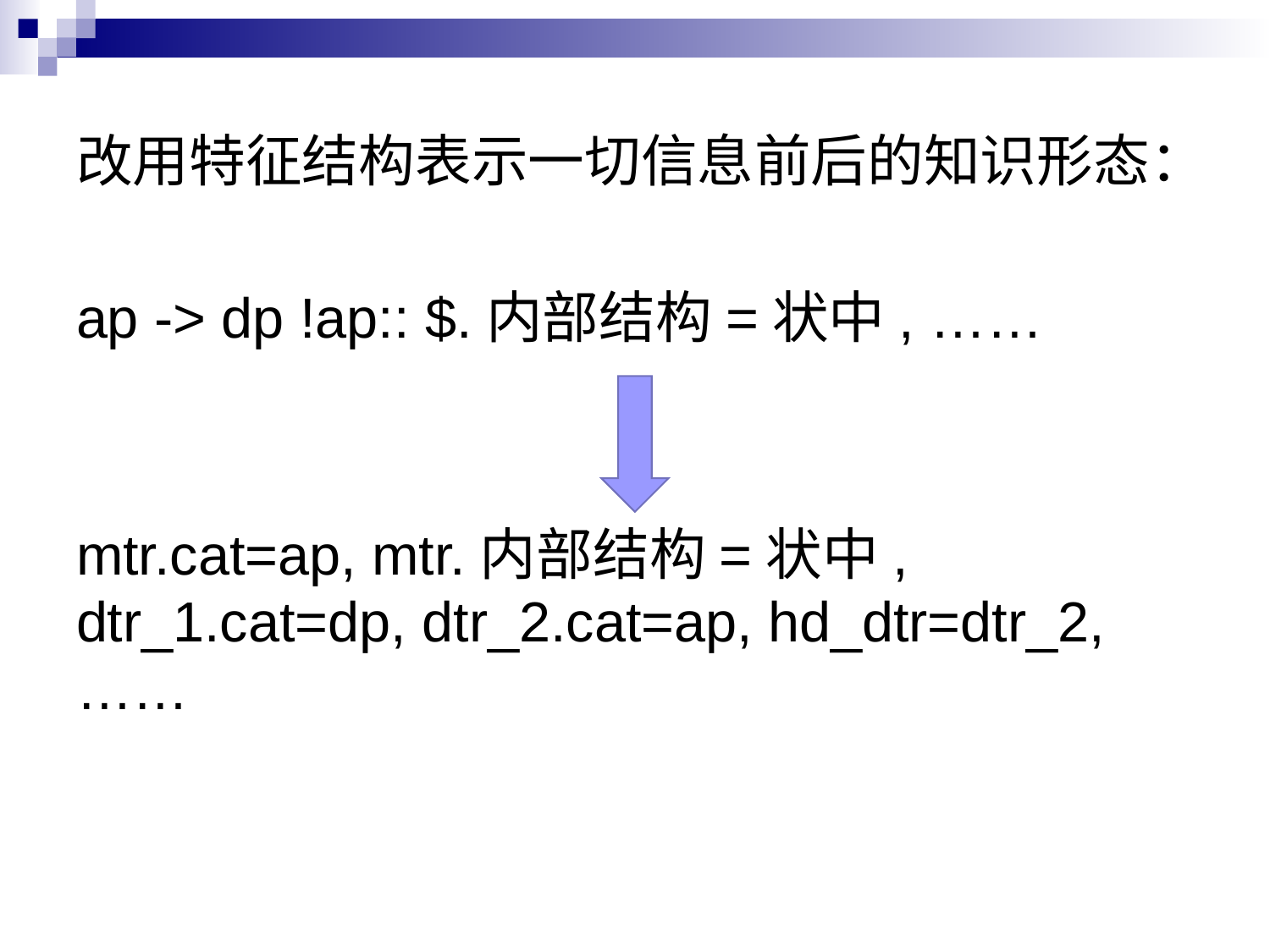

# 改用特征结构表示一切信息前后的知识形态：
ap -> dp !ap:: $.内部结构=状中, ……

mtr.cat=ap, mtr.内部结构=状中, dtr_1.cat=dp, dtr_2.cat=ap, hd_dtr=dtr_2, ……